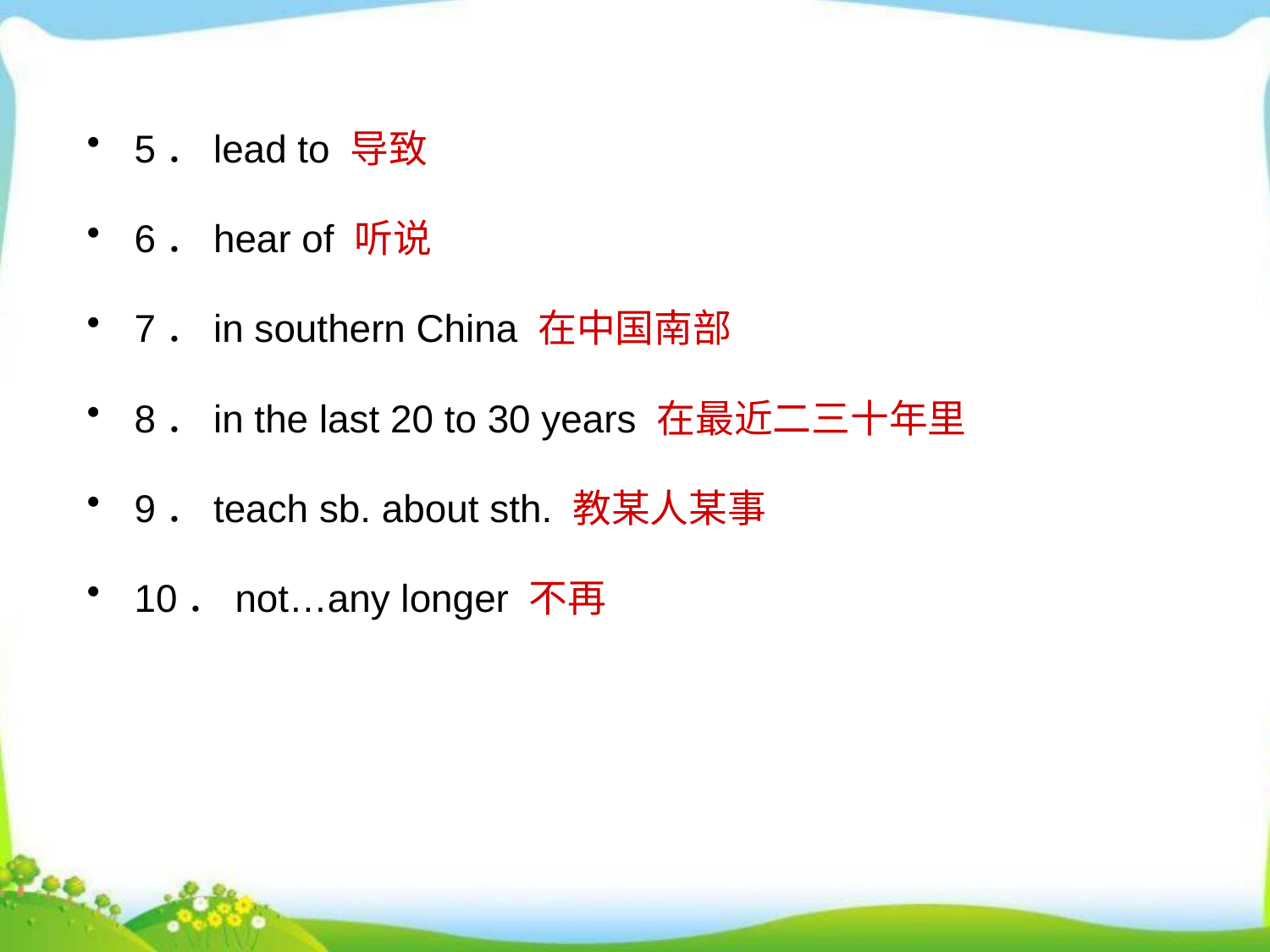

5．lead to 导致

6．hear of 听说

7．in southern China 在中国南部

8．in the last 20 to 30 years 在最近二三十年里

9．teach sb. about sth. 教某人某事

10．not…any longer 不再